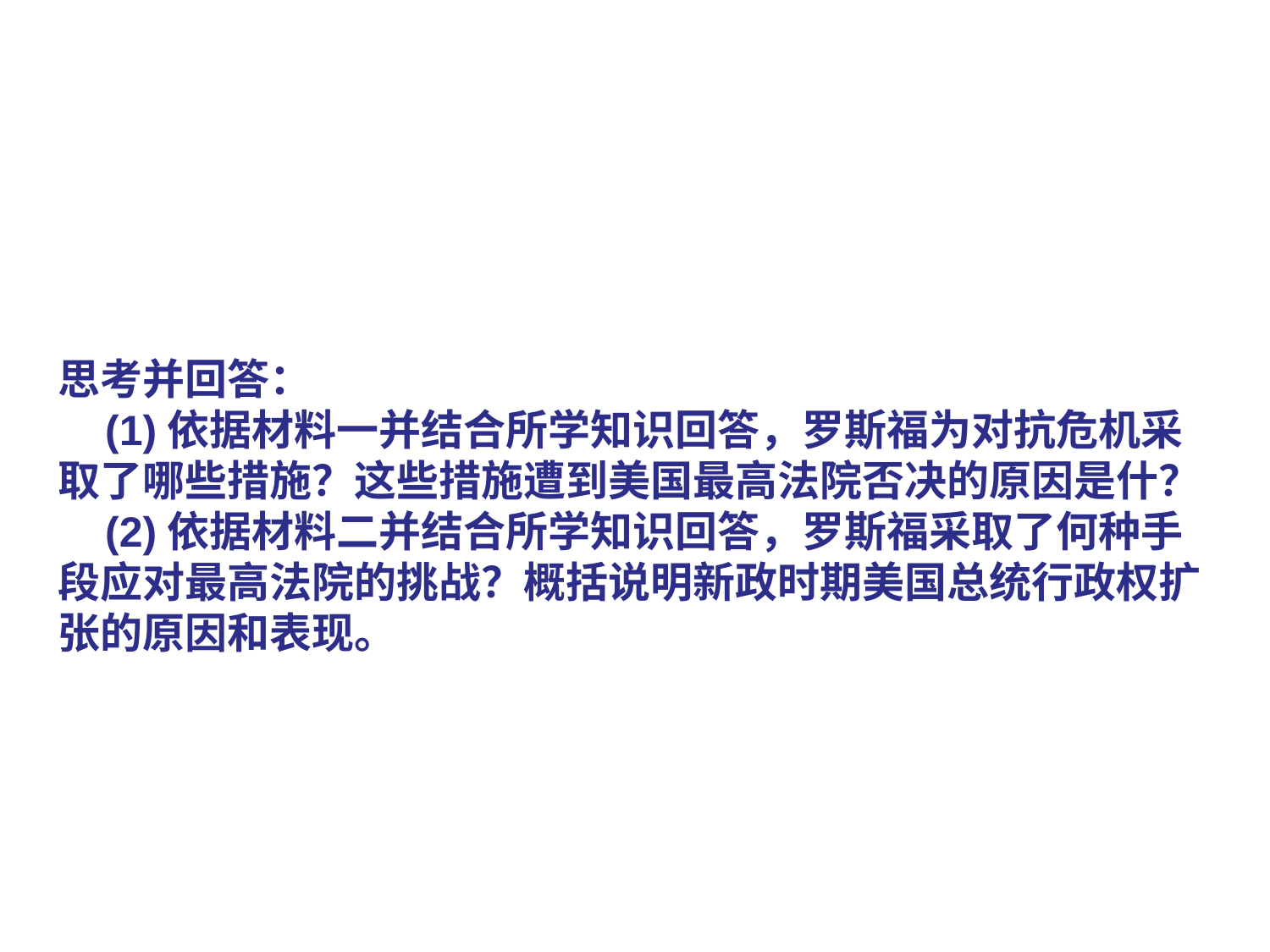

思考并回答：
    (1)依据材料一并结合所学知识回答，罗斯福为对抗危机采
取了哪些措施？这些措施遭到美国最高法院否决的原因是什？
    (2)依据材料二并结合所学知识回答，罗斯福采取了何种手
段应对最高法院的挑战？概括说明新政时期美国总统行政权扩
张的原因和表现。